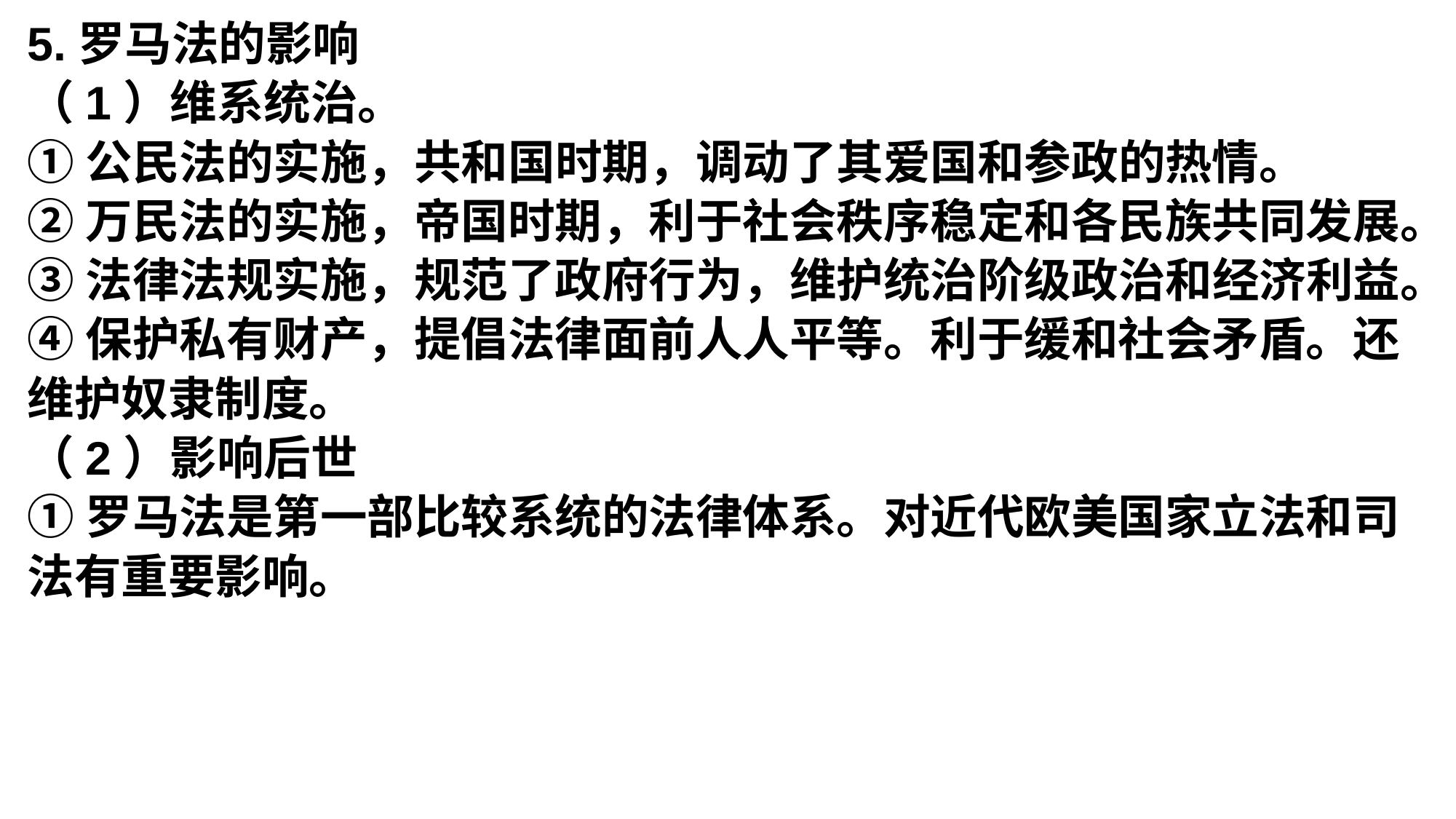

5.罗马法的影响
（1）维系统治。
①公民法的实施，共和国时期，调动了其爱国和参政的热情。
②万民法的实施，帝国时期，利于社会秩序稳定和各民族共同发展。
③法律法规实施，规范了政府行为，维护统治阶级政治和经济利益。
④保护私有财产，提倡法律面前人人平等。利于缓和社会矛盾。还维护奴隶制度。
（2）影响后世
①罗马法是第一部比较系统的法律体系。对近代欧美国家立法和司法有重要影响。